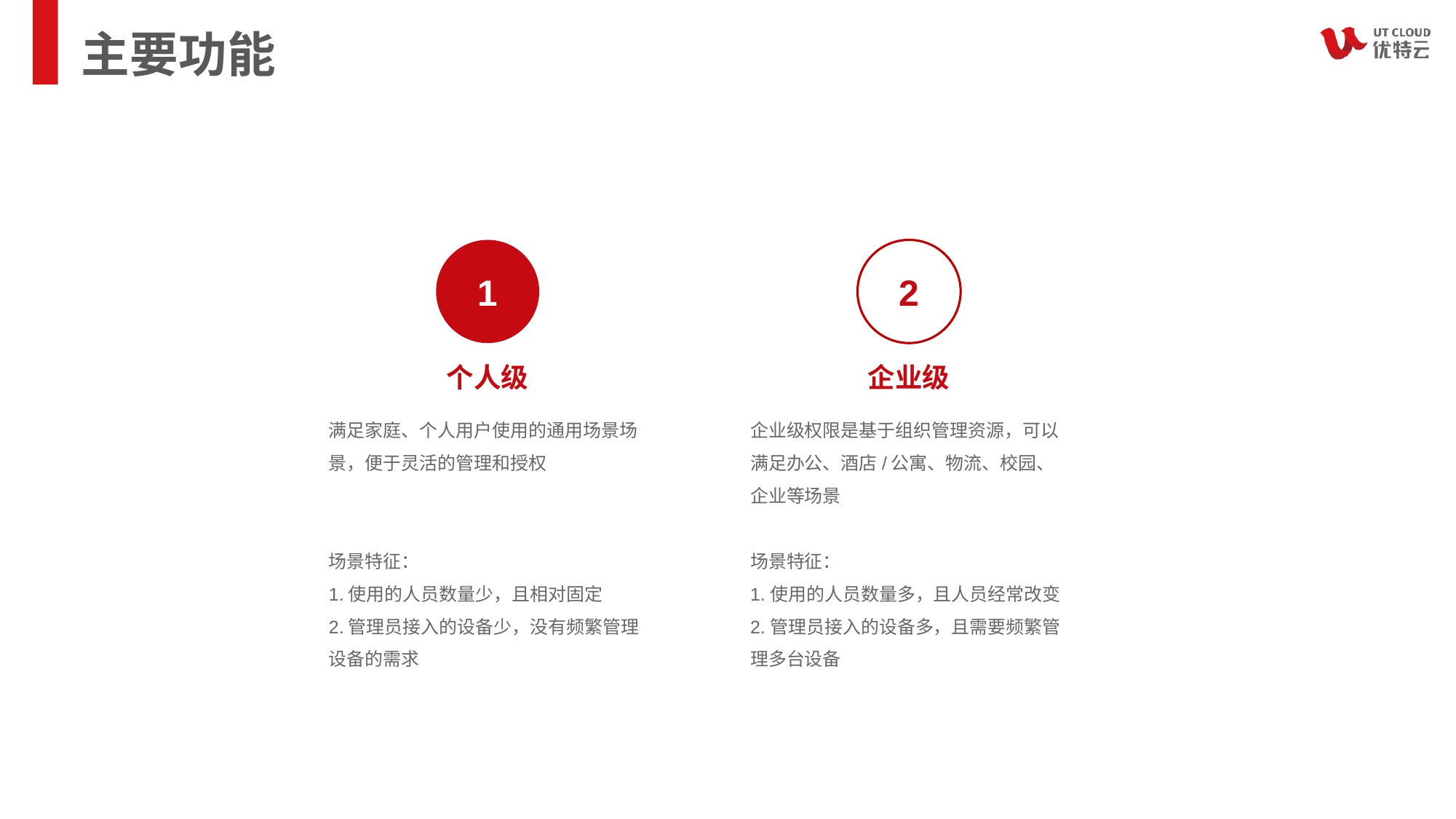

# 主要功能

 1
个人级
满足家庭、个人用户使用的通用场景场景，便于灵活的管理和授权

场景特征：
1.使用的人员数量少，且相对固定
2.管理员接入的设备少，没有频繁管理设备的需求

 2
企业级
企业级权限是基于组织管理资源，可以满足办公、酒店/公寓、物流、校园、企业等场景

场景特征：
1.使用的人员数量多，且人员经常改变
2.管理员接入的设备多，且需要频繁管理多台设备

14